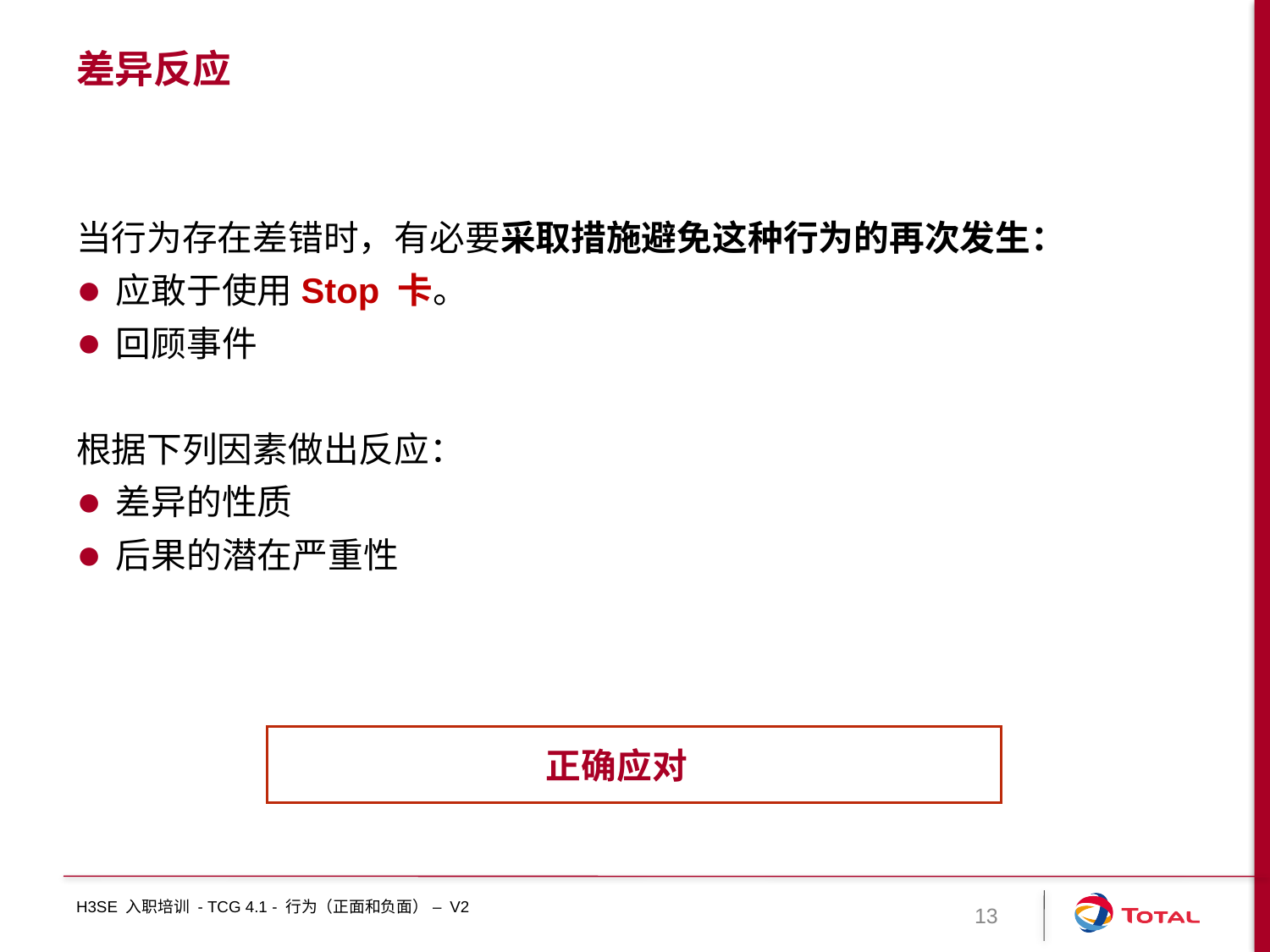

# 差异反应

当行为存在差错时，有必要采取措施避免这种行为的再次发生：
应敢于使用Stop 卡。
回顾事件

根据下列因素做出反应：
差异的性质
后果的潜在严重性

正确应对

H3SE 入职培训 - TCG 4.1 - 行为（正面和负面） – V2
13